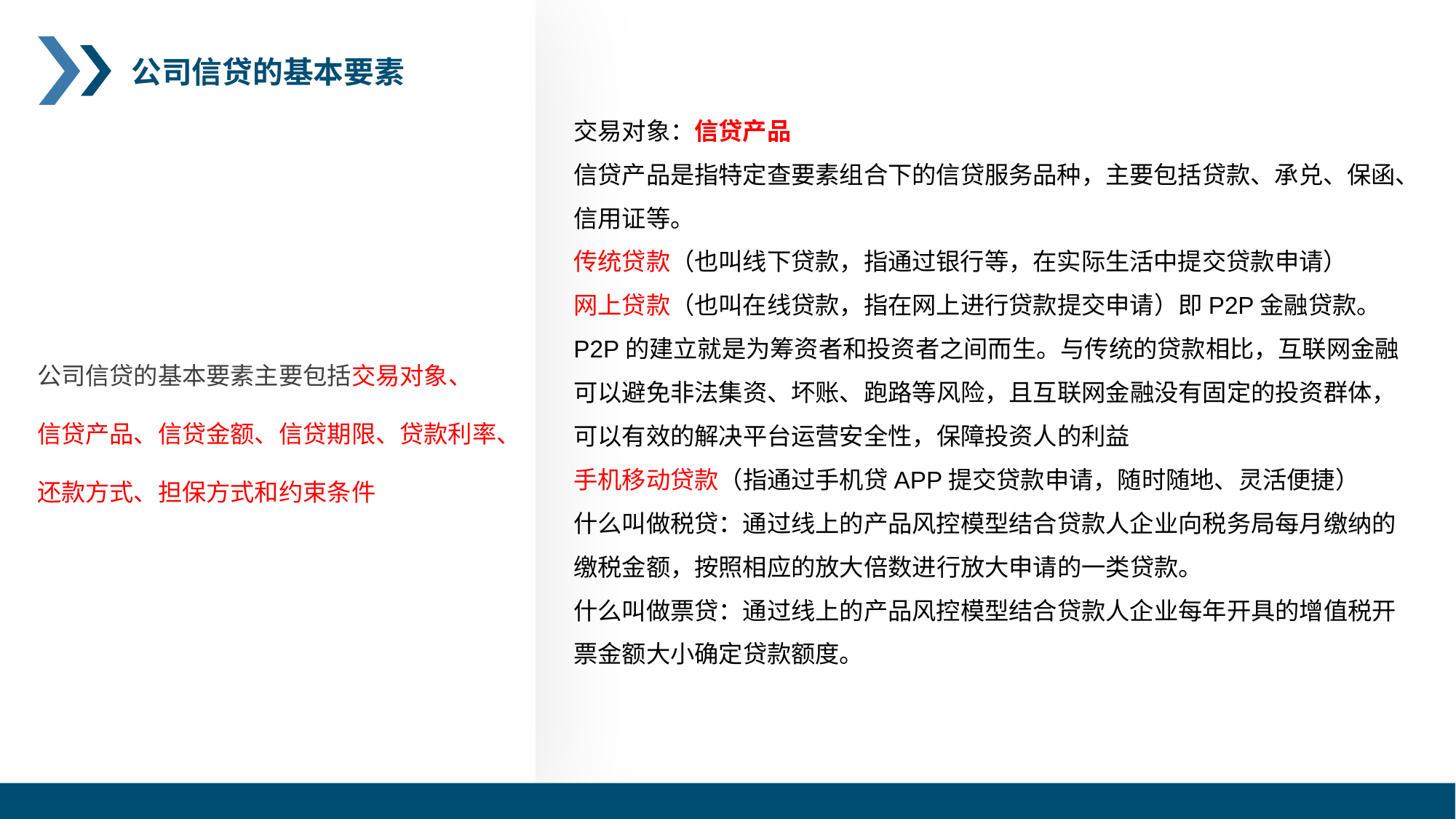

公司信贷的基本要素
交易对象：信贷产品
信贷产品是指特定查要素组合下的信贷服务品种，主要包括贷款、承兑、保函、信用证等。
传统贷款（也叫线下贷款，指通过银行等，在实际生活中提交贷款申请）
网上贷款（也叫在线贷款，指在网上进行贷款提交申请）即P2P金融贷款。
P2P的建立就是为筹资者和投资者之间而生。与传统的贷款相比，互联网金融可以避免非法集资、坏账、跑路等风险，且互联网金融没有固定的投资群体，可以有效的解决平台运营安全性，保障投资人的利益
手机移动贷款（指通过手机贷APP提交贷款申请，随时随地、灵活便捷）
什么叫做税贷：通过线上的产品风控模型结合贷款人企业向税务局每月缴纳的缴税金额，按照相应的放大倍数进行放大申请的一类贷款。
什么叫做票贷：通过线上的产品风控模型结合贷款人企业每年开具的增值税开票金额大小确定贷款额度。
公司信贷的基本要素主要包括交易对象、
信贷产品、信贷金额、信贷期限、贷款利率、
还款方式、担保方式和约束条件